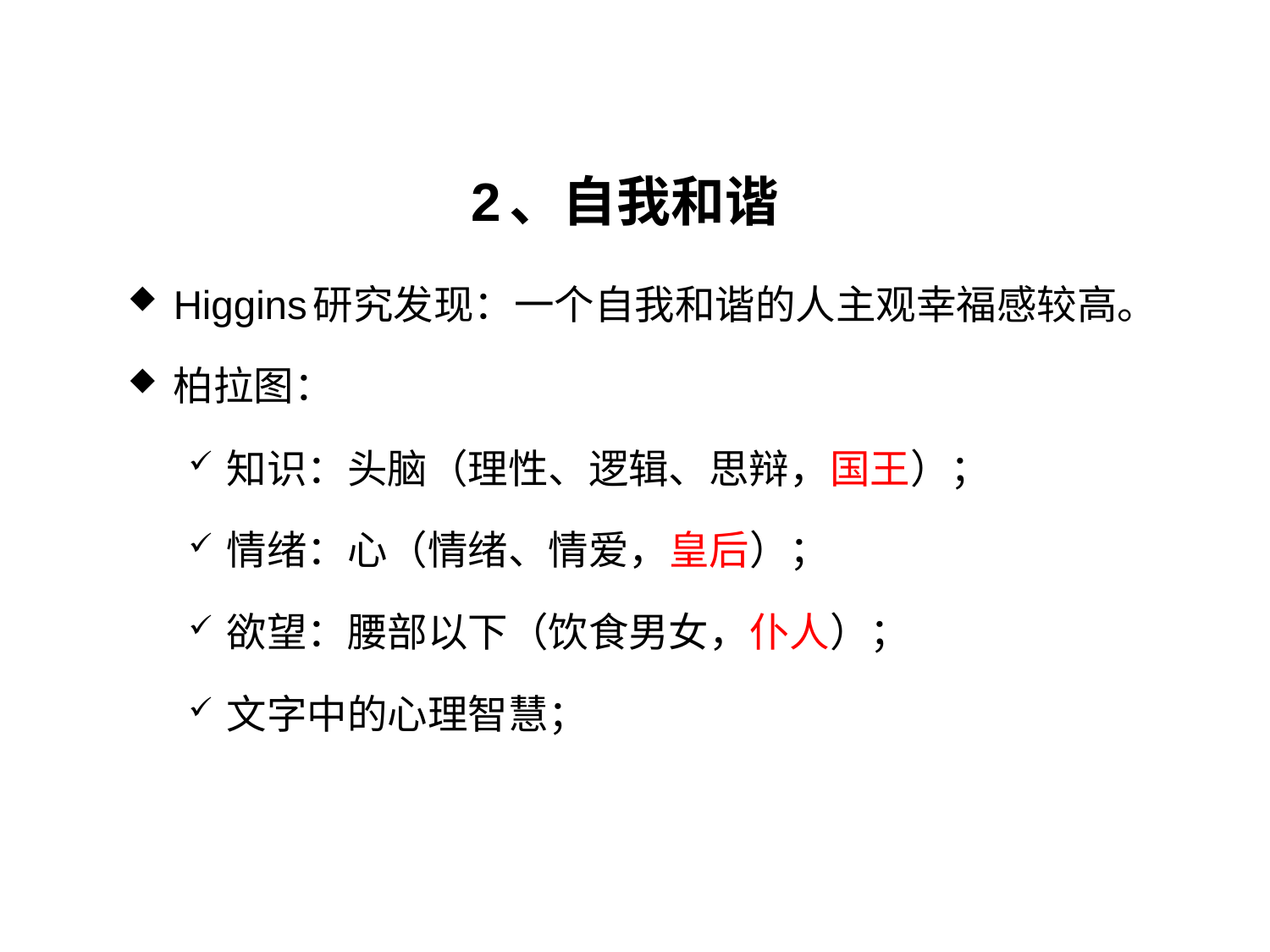

2、自我和谐
Higgins研究发现：一个自我和谐的人主观幸福感较高。
柏拉图：
知识：头脑（理性、逻辑、思辩，国王）；
情绪：心（情绪、情爱，皇后）；
欲望：腰部以下（饮食男女，仆人）；
文字中的心理智慧；